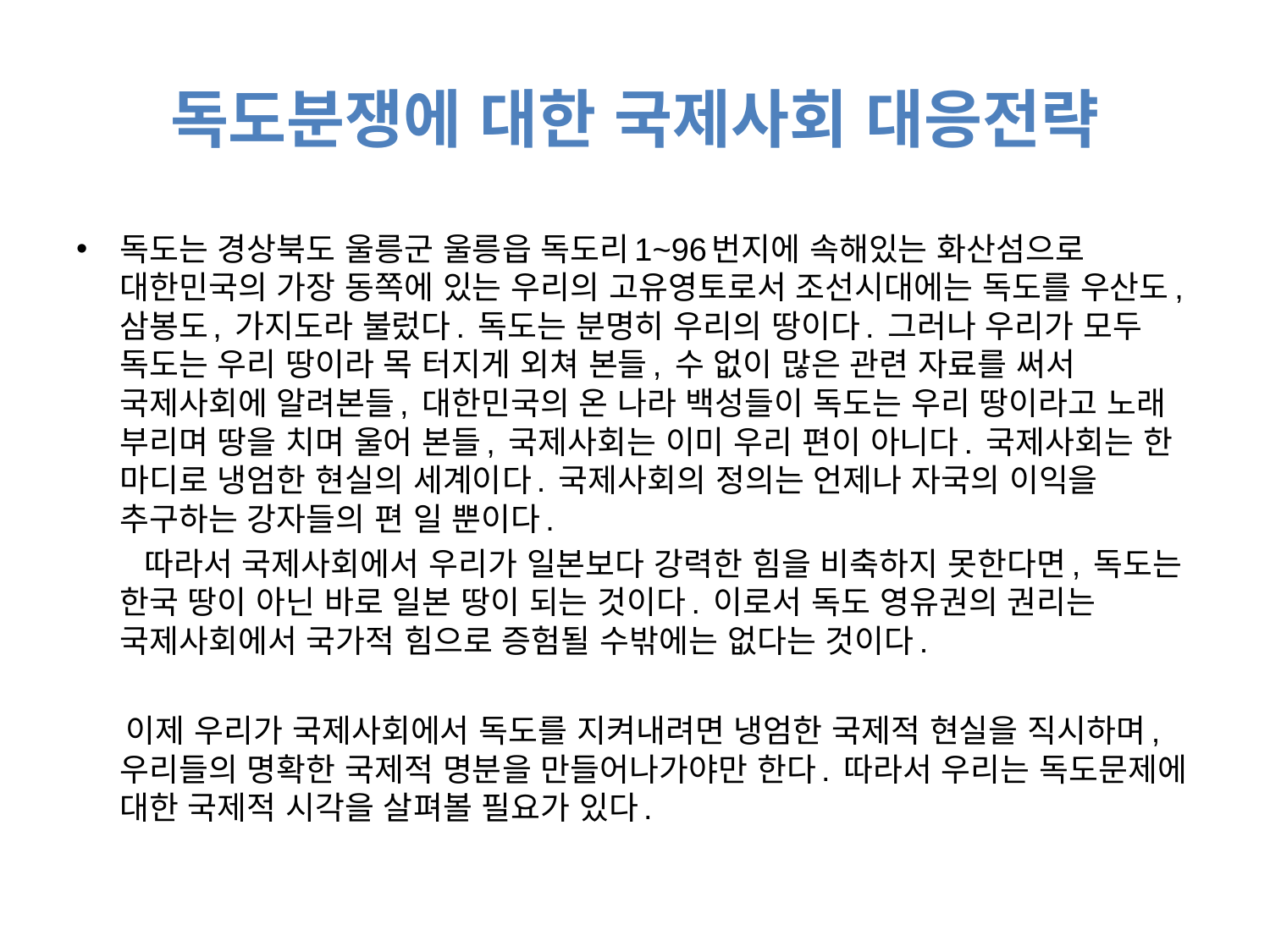

# 독도분쟁에 대한 국제사회 대응전략
독도는 경상북도 울릉군 울릉읍 독도리1~96번지에 속해있는 화산섬으로 대한민국의 가장 동쪽에 있는 우리의 고유영토로서 조선시대에는 독도를 우산도, 삼봉도, 가지도라 불렀다. 독도는 분명히 우리의 땅이다. 그러나 우리가 모두 독도는 우리 땅이라 목 터지게 외쳐 본들, 수 없이 많은 관련 자료를 써서 국제사회에 알려본들, 대한민국의 온 나라 백성들이 독도는 우리 땅이라고 노래 부리며 땅을 치며 울어 본들, 국제사회는 이미 우리 편이 아니다. 국제사회는 한 마디로 냉엄한 현실의 세계이다. 국제사회의 정의는 언제나 자국의 이익을 추구하는 강자들의 편 일 뿐이다.
       따라서 국제사회에서 우리가 일본보다 강력한 힘을 비축하지 못한다면, 독도는 한국 땅이 아닌 바로 일본 땅이 되는 것이다. 이로서 독도 영유권의 권리는 국제사회에서 국가적 힘으로 증험될 수밖에는 없다는 것이다.

     이제 우리가 국제사회에서 독도를 지켜내려면 냉엄한 국제적 현실을 직시하며, 우리들의 명확한 국제적 명분을 만들어나가야만 한다. 따라서 우리는 독도문제에 대한 국제적 시각을 살펴볼 필요가 있다.